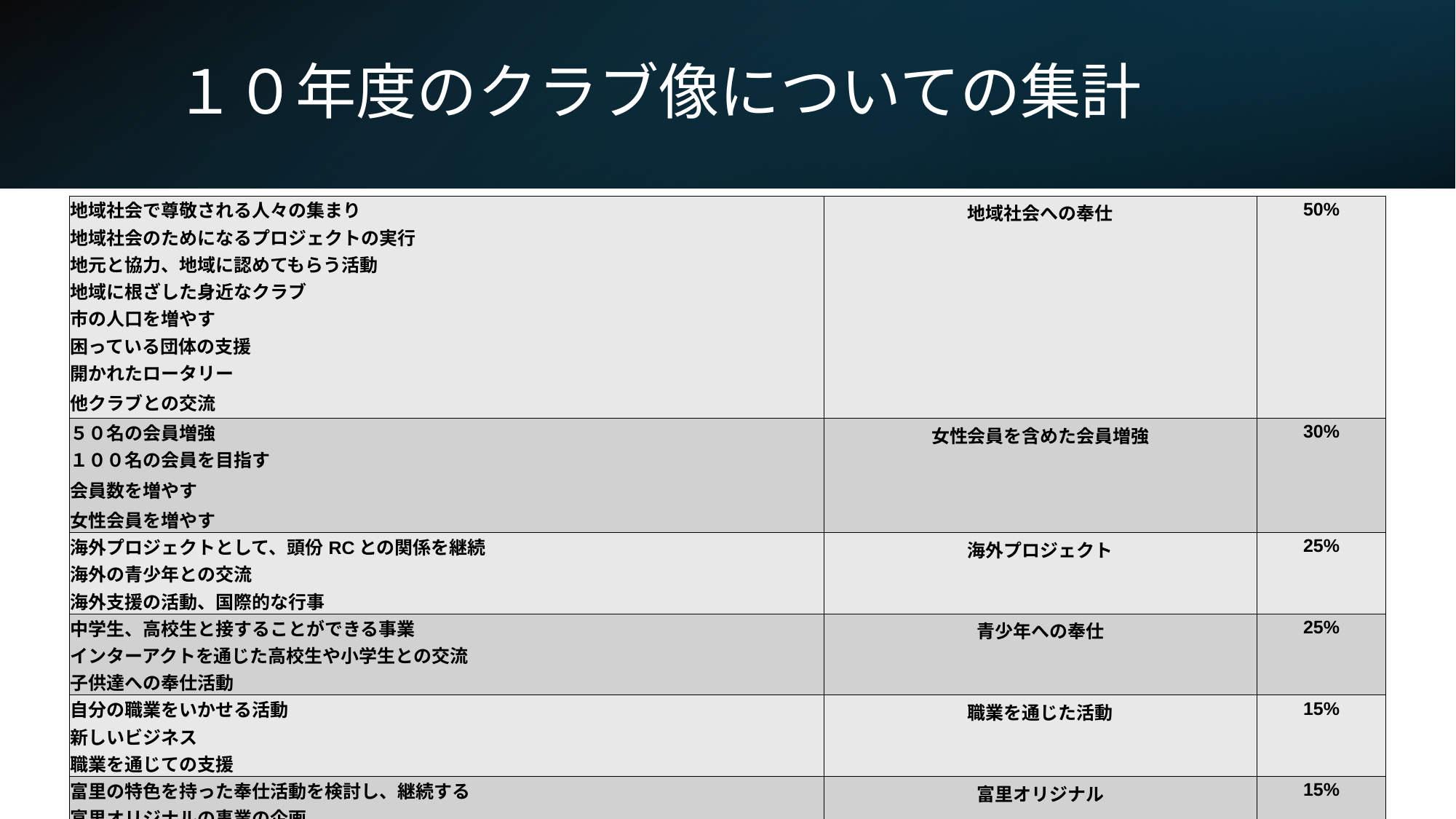

# １０年度のクラブ像についての集計
| 地域社会で尊敬される人々の集まり | 地域社会への奉仕 | 50% |
| --- | --- | --- |
| 地域社会のためになるプロジェクトの実行 |  |  |
| 地元と協力、地域に認めてもらう活動 |  |  |
| 地域に根ざした身近なクラブ |  |  |
| 市の人口を増やす |  |  |
| 困っている団体の支援 |  |  |
| 開かれたロータリー |  |  |
| 他クラブとの交流 |  |  |
| ５０名の会員増強 | 女性会員を含めた会員増強 | 30% |
| １００名の会員を目指す |  |  |
| 会員数を増やす |  |  |
| 女性会員を増やす |  |  |
| 海外プロジェクトとして、頭份RCとの関係を継続 | 海外プロジェクト | 25% |
| 海外の青少年との交流 |  |  |
| 海外支援の活動、国際的な行事 |  |  |
| 中学生、高校生と接することができる事業 | 青少年への奉仕 | 25% |
| インターアクトを通じた高校生や小学生との交流 |  |  |
| 子供達への奉仕活動 |  |  |
| 自分の職業をいかせる活動 | 職業を通じた活動 | 15% |
| 新しいビジネス |  |  |
| 職業を通じての支援 |  |  |
| 富里の特色を持った奉仕活動を検討し、継続する | 富里オリジナル | 15% |
| 富里オリジナルの事業の企画 |  |  |
| 富里クラブをアピール |  |  |
| 人間形成に役立つ事業を行う団体 | 人間形成 | 5% |
| 退会防止や単年度でも引き継いでいける目的等の構築 | 退会防止・単年度活動 | 5% |